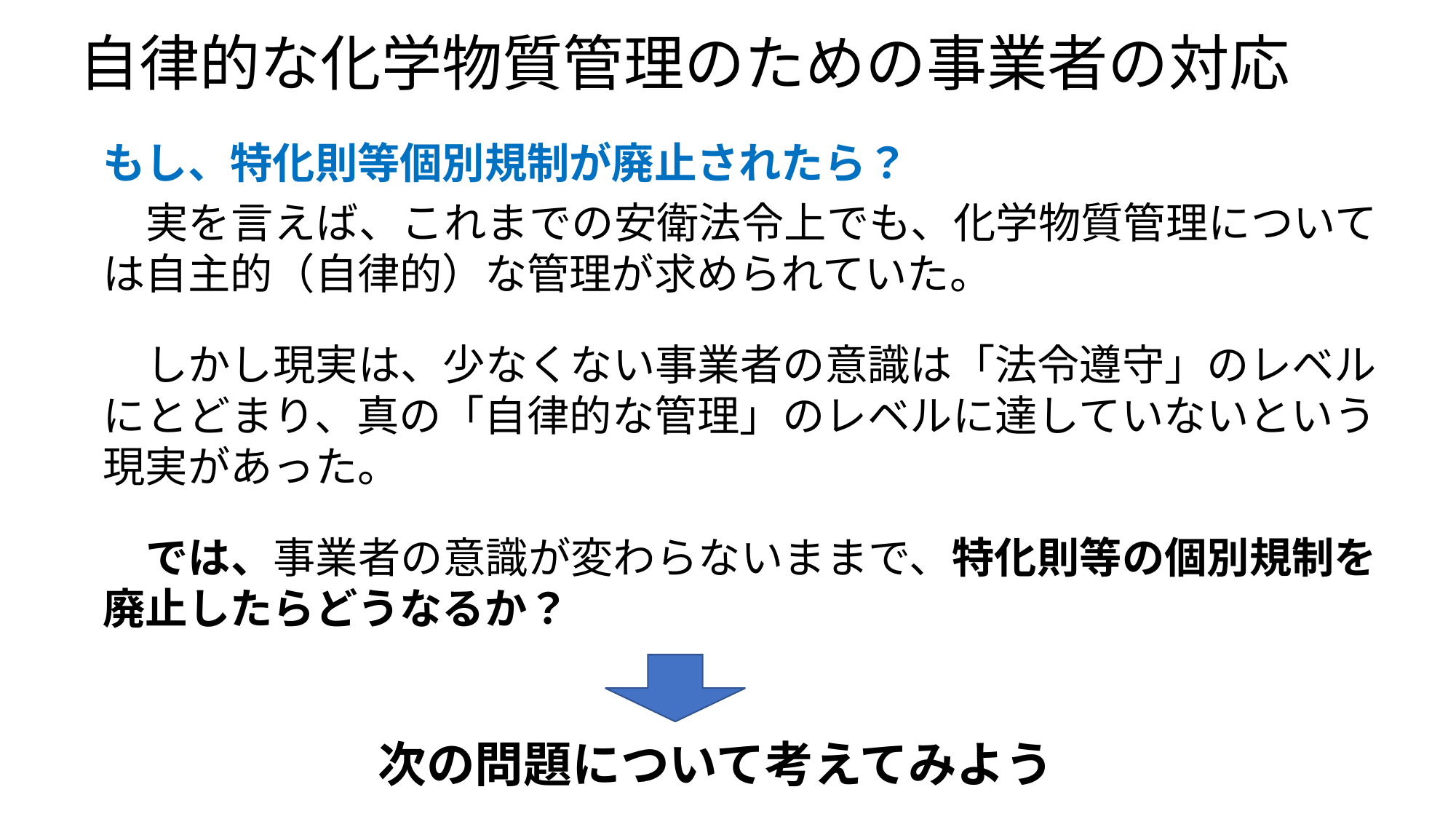

# 自律的な化学物質管理のための事業者の対応
もし、特化則等個別規制が廃止されたら？
　実を言えば、これまでの安衛法令上でも、化学物質管理については自主的（自律的）な管理が求められていた。

　しかし現実は、少なくない事業者の意識は「法令遵守」のレベルにとどまり、真の「自律的な管理」のレベルに達していないという現実があった。

　では、事業者の意識が変わらないままで、特化則等の個別規制を廃止したらどうなるか？

次の問題について考えてみよう